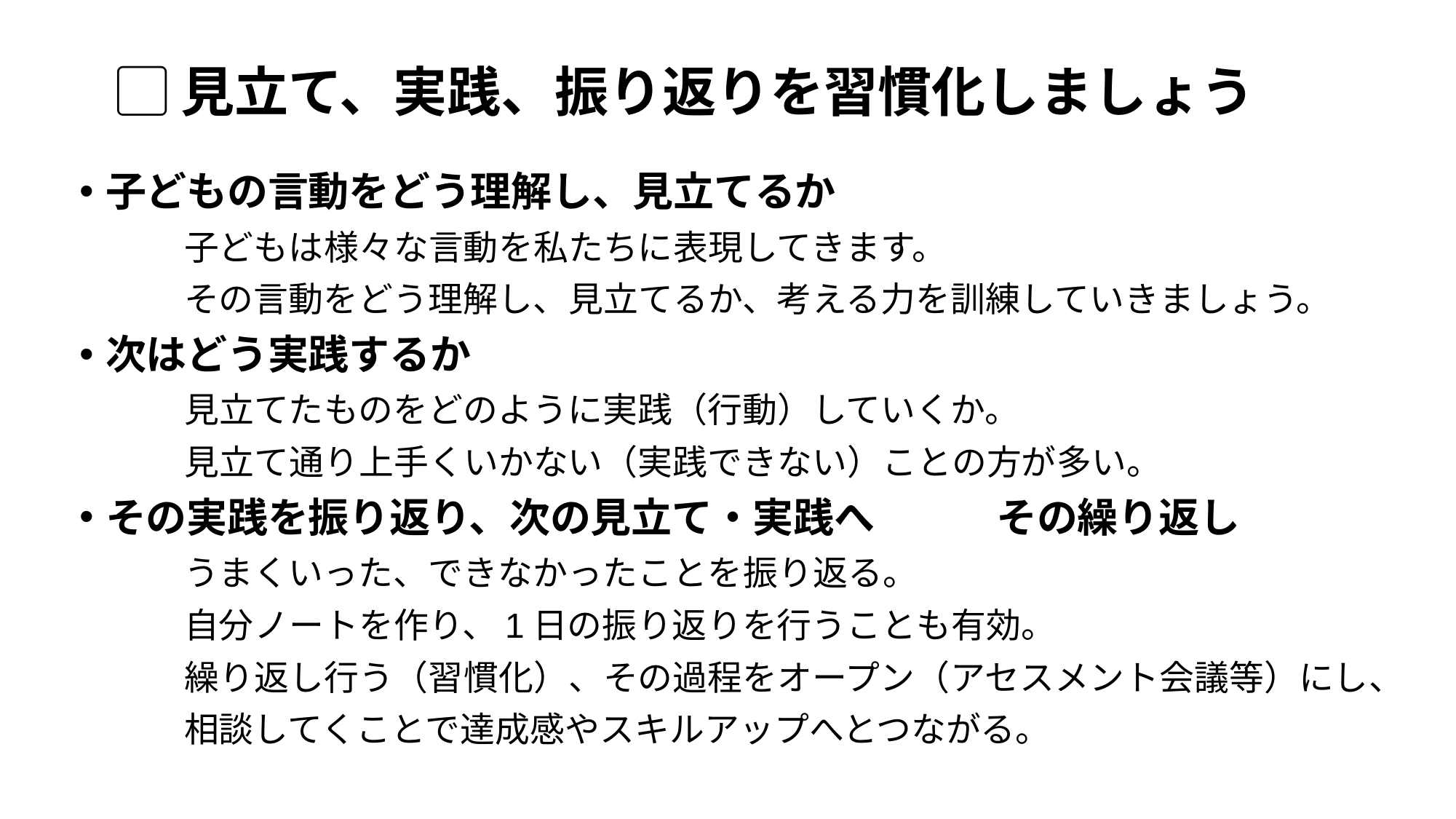

# ▢見立て、実践、振り返りを習慣化しましょう
子どもの言動をどう理解し、見立てるか
　　　子どもは様々な言動を私たちに表現してきます。
　　　その言動をどう理解し、見立てるか、考える力を訓練していきましょう。
次はどう実践するか
　　　見立てたものをどのように実践（行動）していくか。
　　　見立て通り上手くいかない（実践できない）ことの方が多い。
その実践を振り返り、次の見立て・実践へ　　　その繰り返し
　　　うまくいった、できなかったことを振り返る。
　　　自分ノートを作り、1日の振り返りを行うことも有効。
　　　繰り返し行う（習慣化）、その過程をオープン（アセスメント会議等）にし、
　　　相談してくことで達成感やスキルアップへとつながる。